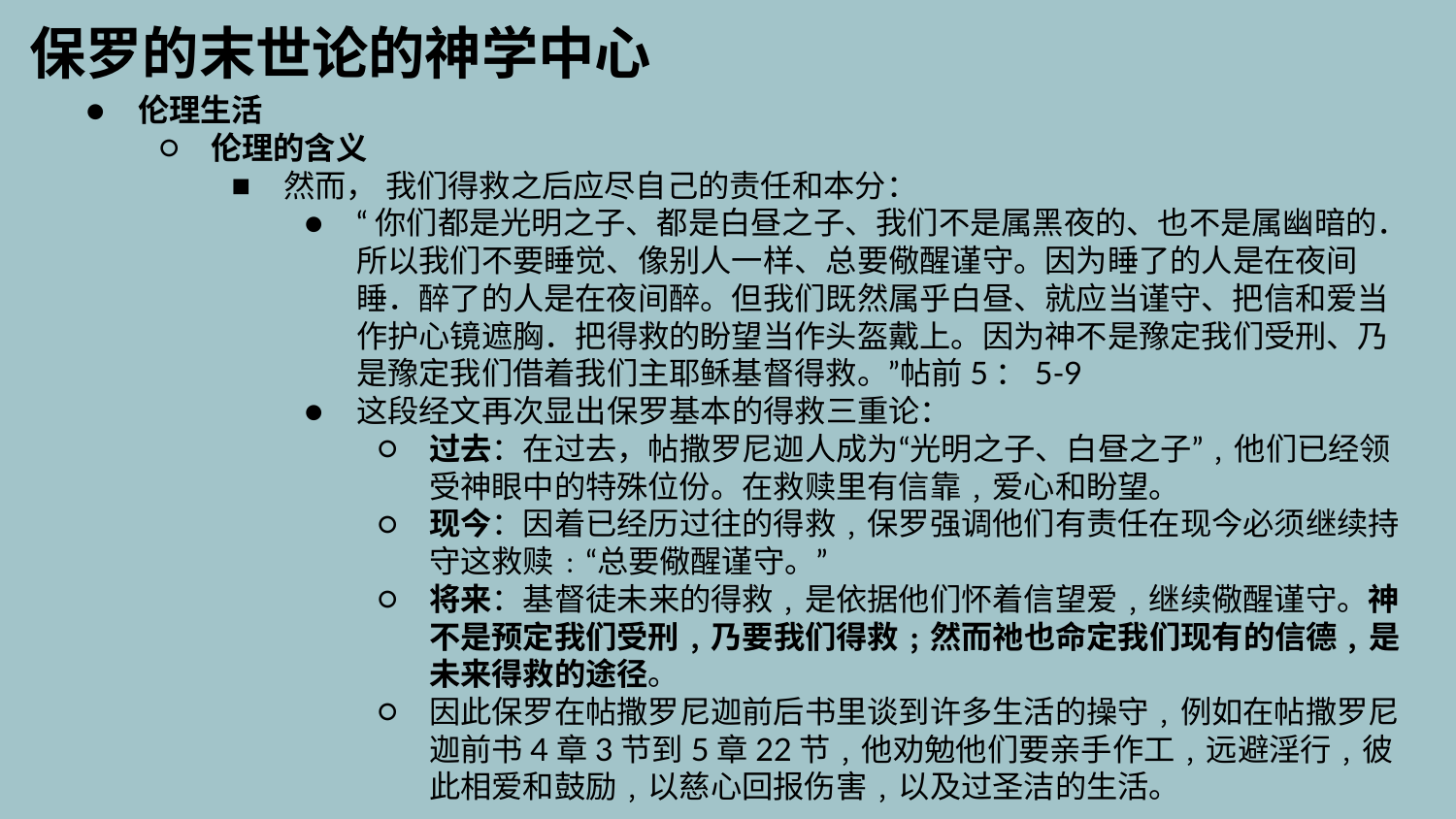

保罗的末世论的神学中心
伦理生活
伦理的含义
然而， 我们得救之后应尽自己的责任和本分：
“你们都是光明之子、都是白昼之子、我们不是属黑夜的、也不是属幽暗的．所以我们不要睡觉、像别人一样、总要儆醒谨守。因为睡了的人是在夜间睡．醉了的人是在夜间醉。但我们既然属乎白昼、就应当谨守、把信和爱当作护心镜遮胸．把得救的盼望当作头盔戴上。因为神不是豫定我们受刑、乃是豫定我们借着我们主耶稣基督得救。”帖前5：5-9
这段经文再次显出保罗基本的得救三重论：
过去：在过去，帖撒罗尼迦人成为“光明之子、白昼之子”﹐他们已经领受神眼中的特殊位份。在救赎里有信靠﹐爱心和盼望。
现今：因着已经历过往的得救﹐保罗强调他们有责任在现今必须继续持守这救赎﹕“总要儆醒谨守。”
将来：基督徒未来的得救﹐是依据他们怀着信望爱﹐继续儆醒谨守。神不是预定我们受刑﹐乃要我们得救﹔然而祂也命定我们现有的信德﹐是未来得救的途径。
因此保罗在帖撒罗尼迦前后书里谈到许多生活的操守﹐例如在帖撒罗尼迦前书4章3节到5章22节﹐他劝勉他们要亲手作工﹐远避淫行﹐彼此相爱和鼓励﹐以慈心回报伤害﹐以及过圣洁的生活。